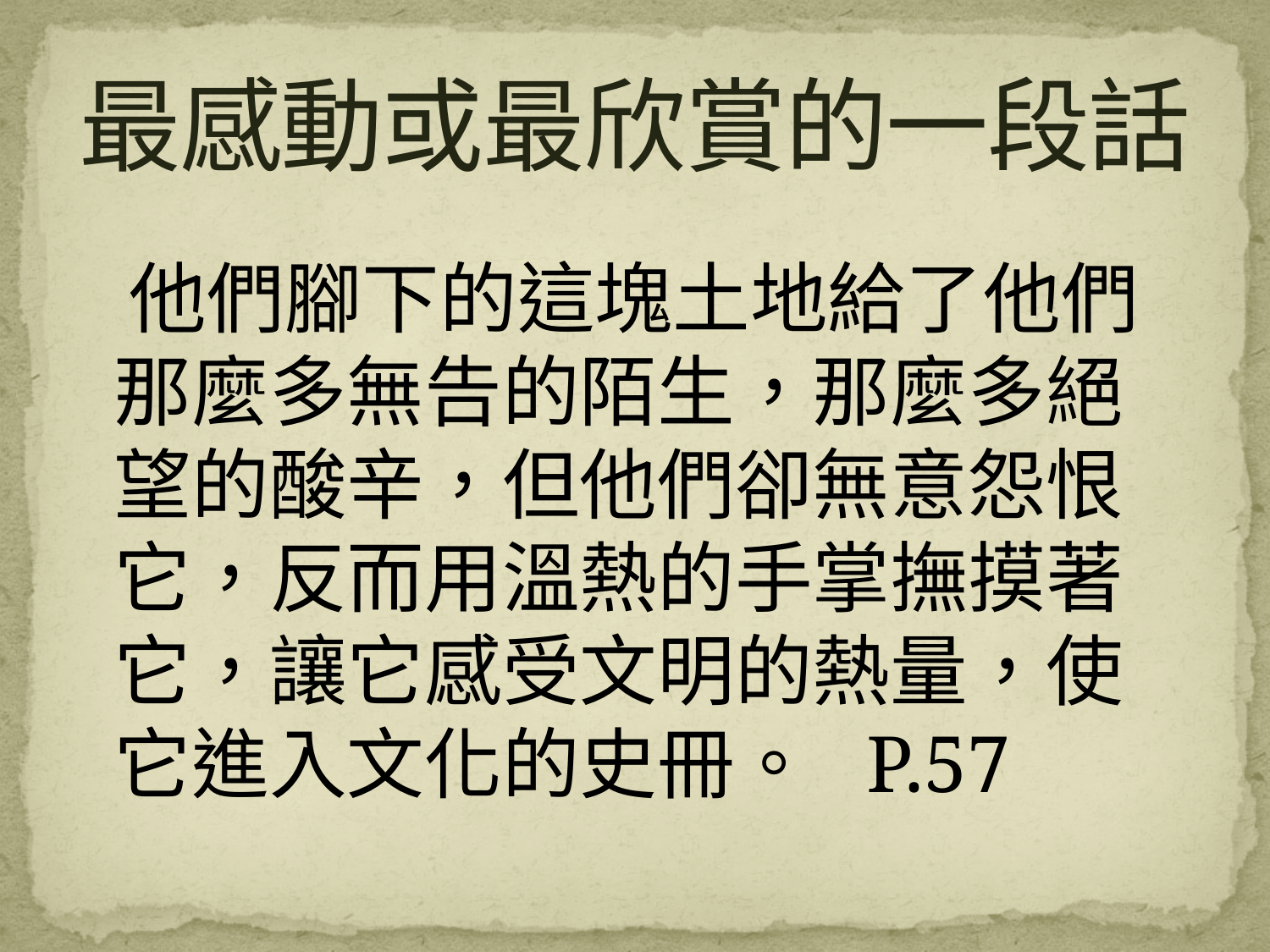

# 最感動或最欣賞的一段話
  他們腳下的這塊土地給了他們那麼多無告的陌生，那麼多絕望的酸辛，但他們卻無意怨恨它，反而用溫熱的手掌撫摸著它，讓它感受文明的熱量，使它進入文化的史冊。  P.57